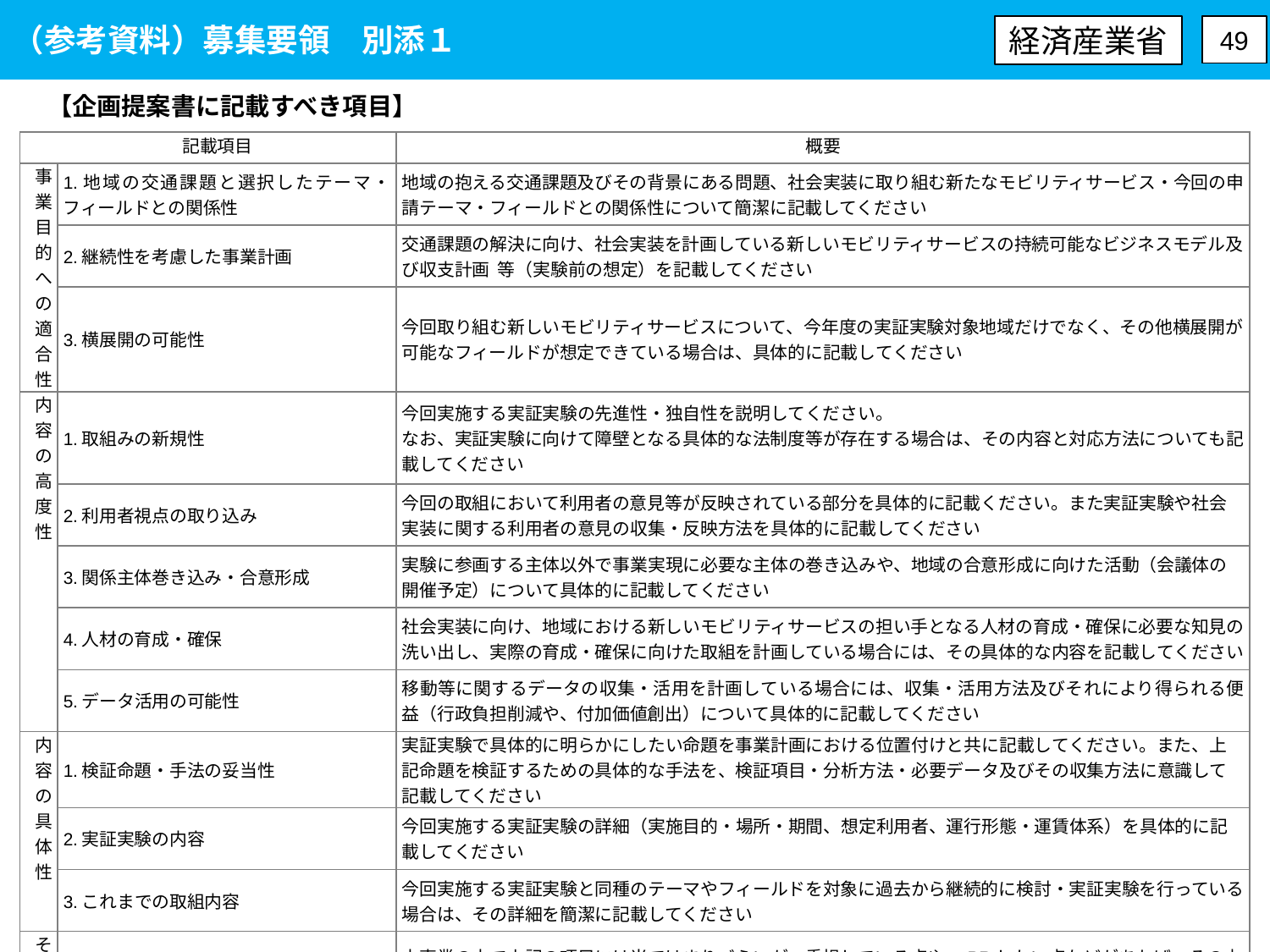

（参考資料）募集要領　別添１
経済産業省
49
【企画提案書に記載すべき項目】
| 記載項目 |  | 概要 |
| --- | --- | --- |
| 事業目的への適合性 | 1.地域の交通課題と選択したテーマ・フィールドとの関係性 | 地域の抱える交通課題及びその背景にある問題、社会実装に取り組む新たなモビリティサービス・今回の申請テーマ・フィールドとの関係性について簡潔に記載してください |
|  | 2.継続性を考慮した事業計画 | 交通課題の解決に向け、社会実装を計画している新しいモビリティサービスの持続可能なビジネスモデル及び収支計画  等（実験前の想定）を記載してください |
|  | 3.横展開の可能性 | 今回取り組む新しいモビリティサービスについて、今年度の実証実験対象地域だけでなく、その他横展開が可能なフィールドが想定できている場合は、具体的に記載してください |
| 内容の高度性 | 1.取組みの新規性 | 今回実施する実証実験の先進性・独自性を説明してください。 なお、実証実験に向けて障壁となる具体的な法制度等が存在する場合は、その内容と対応方法についても記載してください |
|  | 2.利用者視点の取り込み | 今回の取組において利用者の意見等が反映されている部分を具体的に記載ください。また実証実験や社会実装に関する利用者の意見の収集・反映方法を具体的に記載してください |
|  | 3.関係主体巻き込み・合意形成 | 実験に参画する主体以外で事業実現に必要な主体の巻き込みや、地域の合意形成に向けた活動（会議体の開催予定）について具体的に記載してください |
|  | 4.人材の育成・確保 | 社会実装に向け、地域における新しいモビリティサービスの担い手となる人材の育成・確保に必要な知見の洗い出し、実際の育成・確保に向けた取組を計画している場合には、その具体的な内容を記載してください |
|  | 5.データ活用の可能性 | 移動等に関するデータの収集・活用を計画している場合には、収集・活用方法及びそれにより得られる便益（行政負担削減や、付加価値創出）について具体的に記載してください |
| 内容の具体性 | 1.検証命題・手法の妥当性 | 実証実験で具体的に明らかにしたい命題を事業計画における位置付けと共に記載してください。また、上記命題を検証するための具体的な手法を、検証項目・分析方法・必要データ及びその収集方法に意識して記載してください |
|  | 2.実証実験の内容 | 今回実施する実証実験の詳細（実施目的・場所・期間、想定利用者、運行形態・運賃体系）を具体的に記載してください |
|  | 3.これまでの取組内容 | 今回実施する実証実験と同種のテーマやフィールドを対象に過去から継続的に検討・実証実験を行っている場合は、その詳細を簡潔に記載してください |
| その他 | - | 本事業の中で上記の項目には当てはまりづらいが、重視している点や、PRしたい点などがあれば、その内容を簡潔に記載してください |